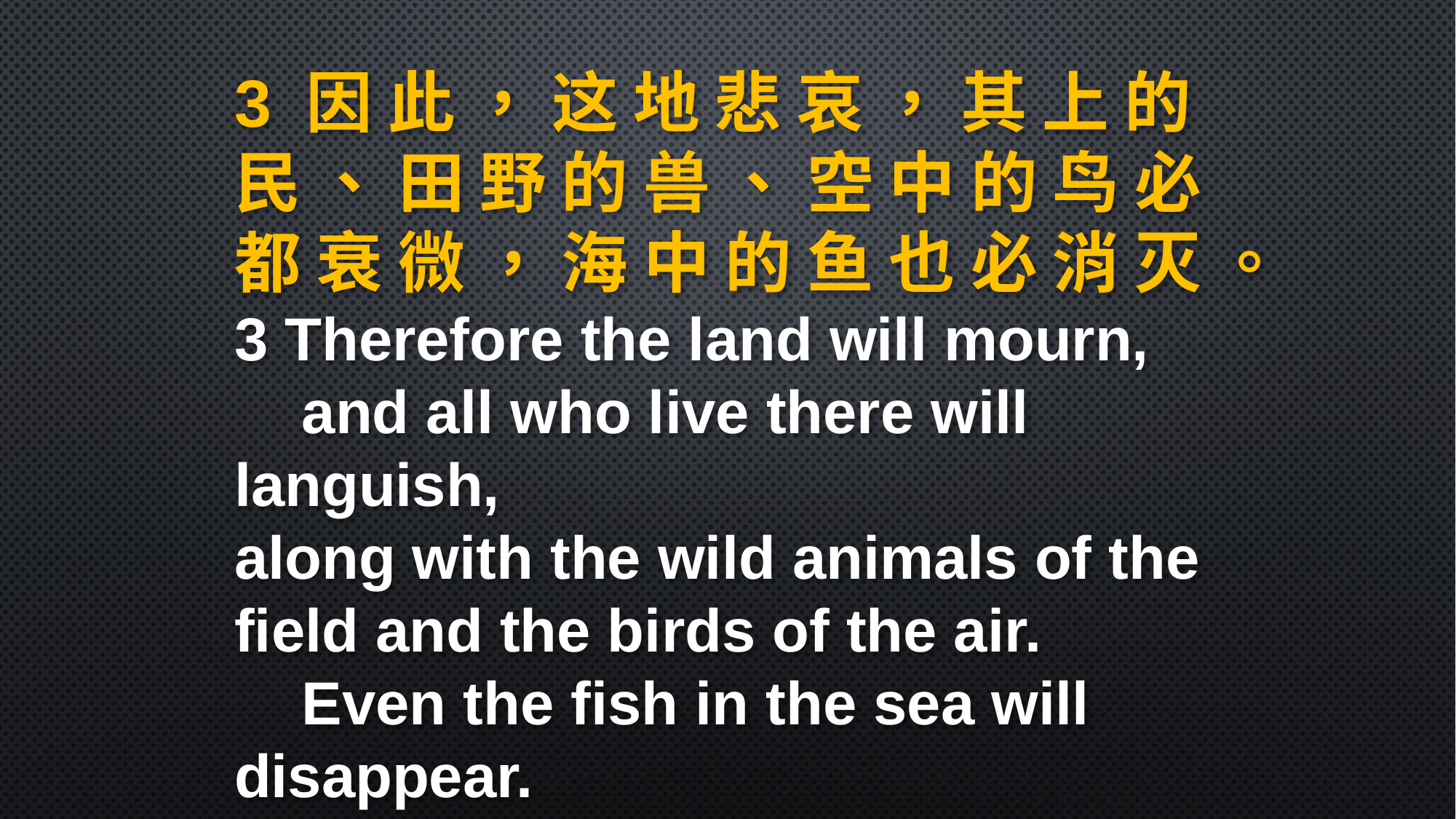

3 因 此 ， 这 地 悲 哀 ， 其 上 的 民 、 田 野 的 兽 、 空 中 的 鸟 必 都 衰 微 ， 海 中 的 鱼 也 必 消 灭 。3 Therefore the land will mourn,
    and all who live there will languish,
along with the wild animals of the field and the birds of the air.
    Even the fish in the sea will disappear.